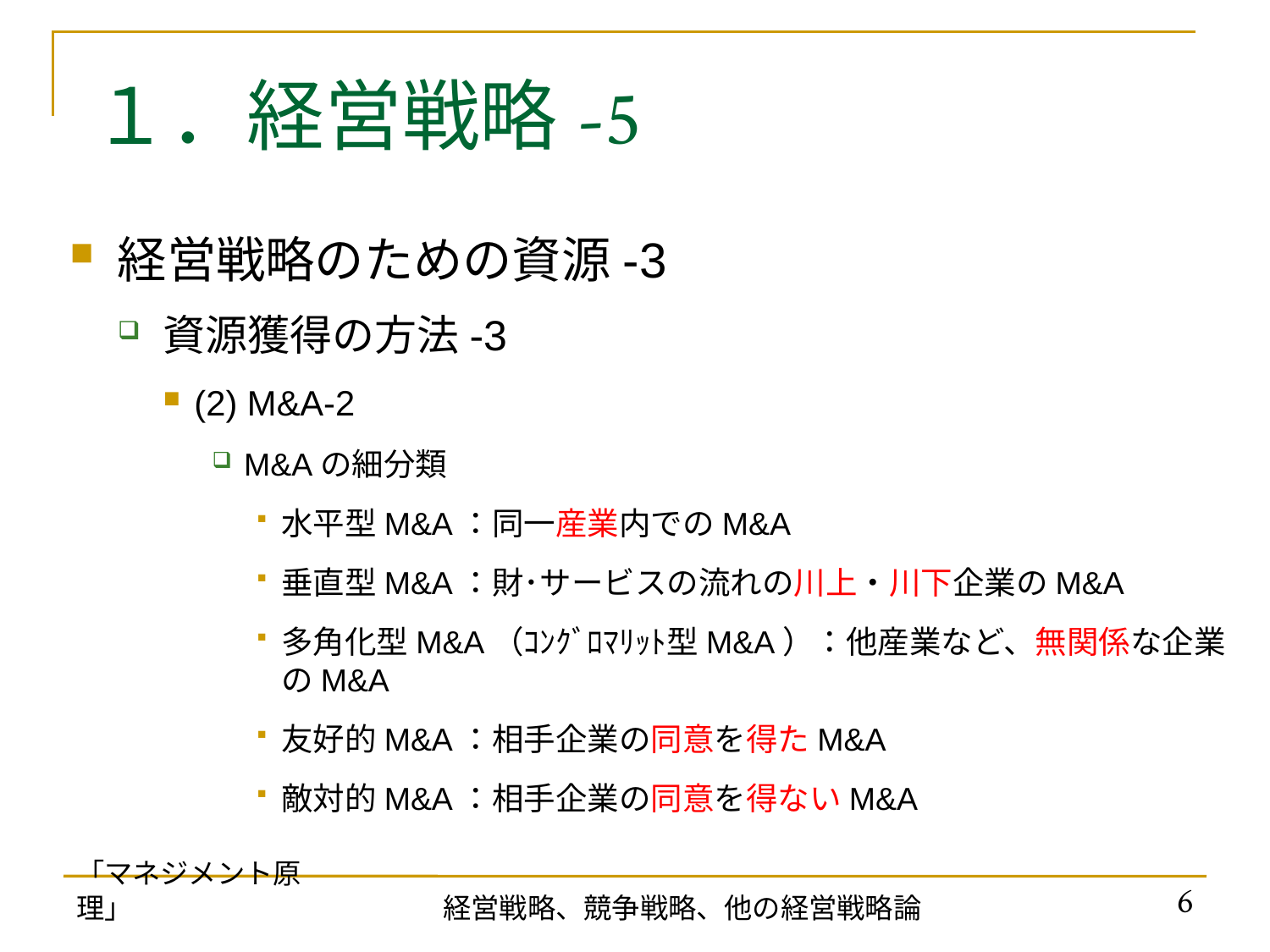

# １．経営戦略-5
経営戦略のための資源-3
資源獲得の方法-3
(2) M&A-2
M&Aの細分類
水平型M&A：同一産業内でのM&A
垂直型M&A：財･サービスの流れの川上・川下企業のM&A
多角化型M&A（ｺﾝｸﾞﾛﾏﾘｯﾄ型M&A）：他産業など、無関係な企業のM&A
友好的M&A：相手企業の同意を得たM&A
敵対的M&A：相手企業の同意を得ないM&A
「マネジメント原理」
6
経営戦略、競争戦略、他の経営戦略論